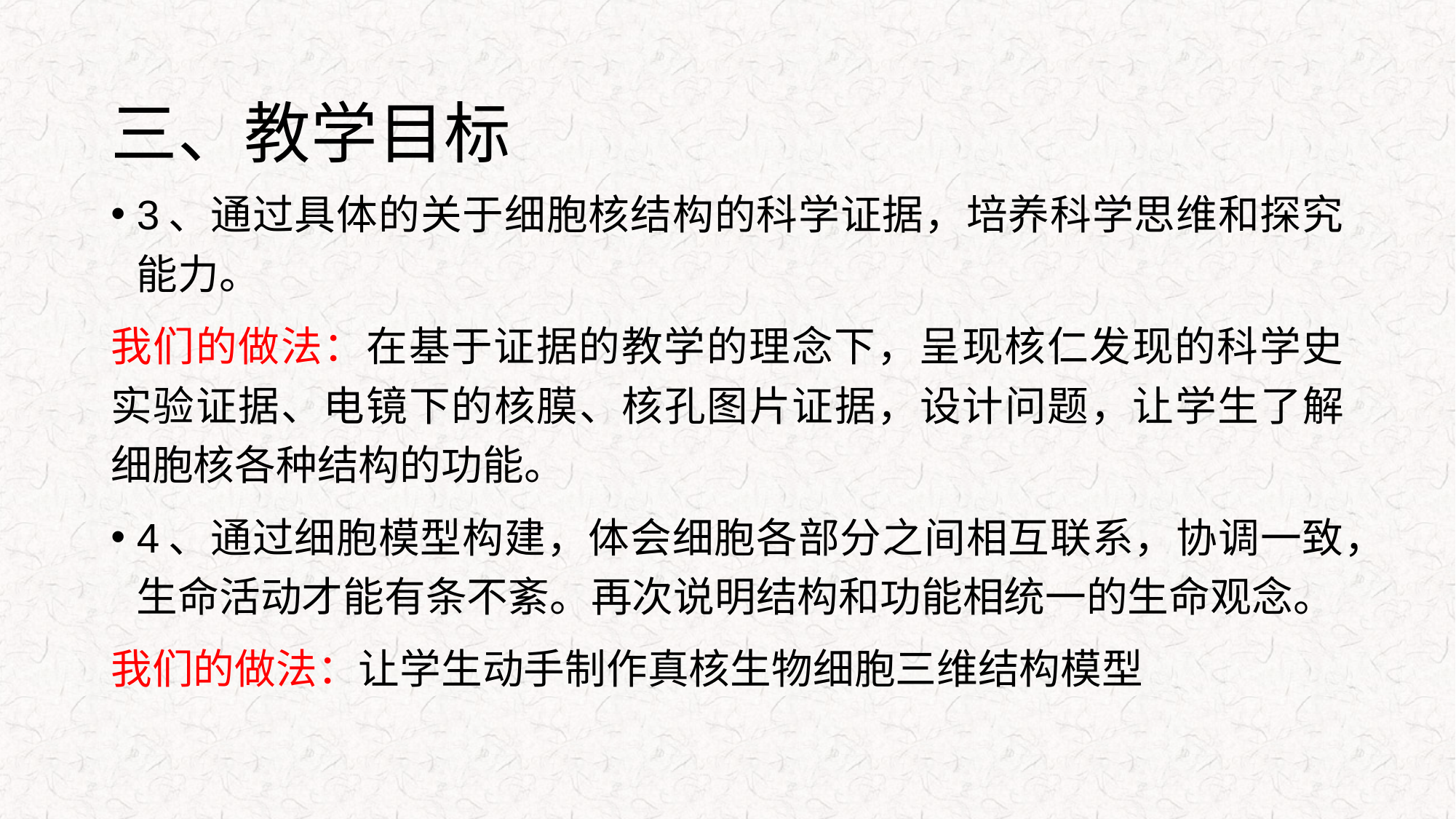

# 三、教学目标
3、通过具体的关于细胞核结构的科学证据，培养科学思维和探究能力。
我们的做法：在基于证据的教学的理念下，呈现核仁发现的科学史实验证据、电镜下的核膜、核孔图片证据，设计问题，让学生了解细胞核各种结构的功能。
4、通过细胞模型构建，体会细胞各部分之间相互联系，协调一致，生命活动才能有条不紊。再次说明结构和功能相统一的生命观念。
我们的做法：让学生动手制作真核生物细胞三维结构模型